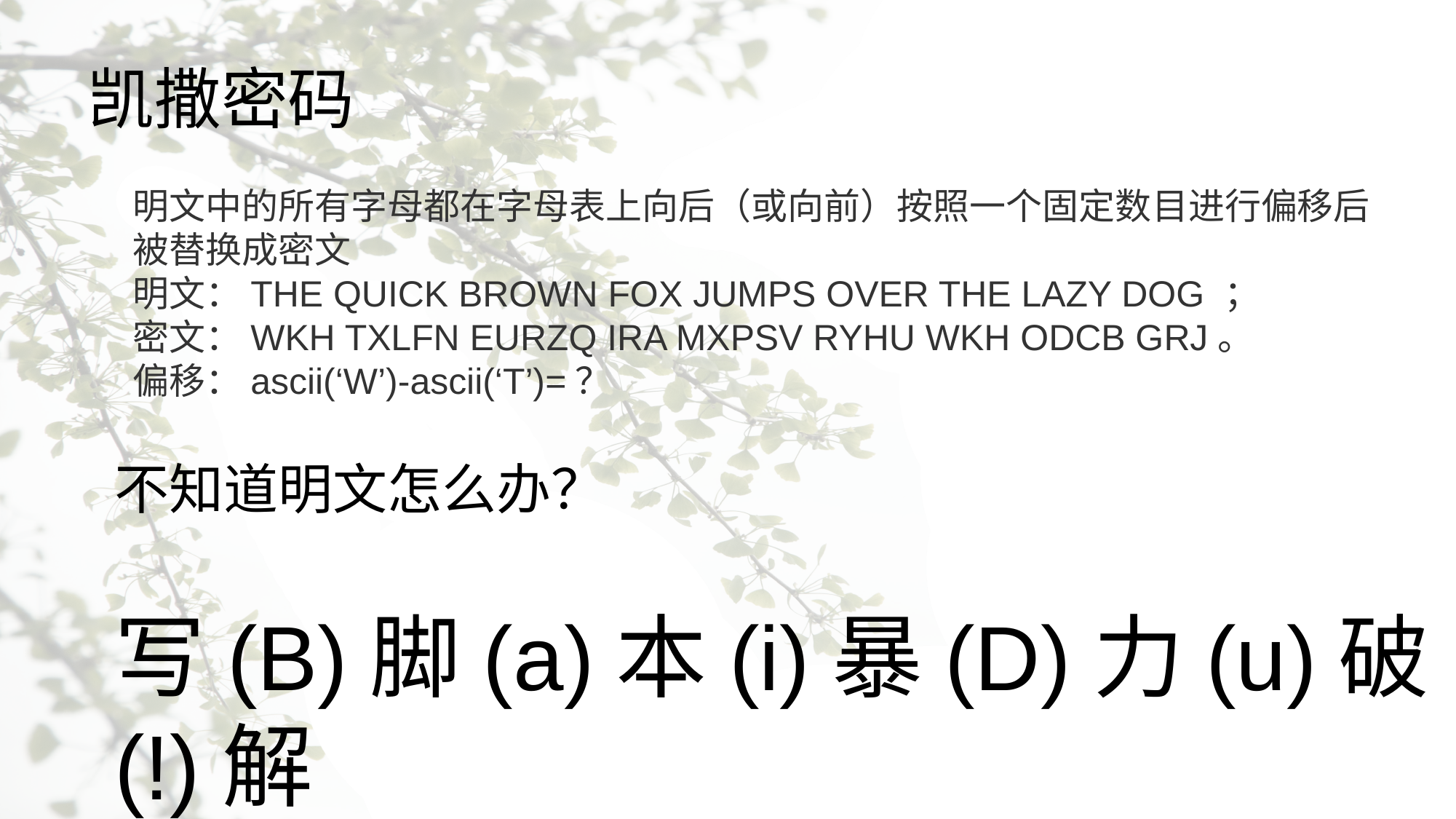

凯撒密码
明文中的所有字母都在字母表上向后（或向前）按照一个固定数目进行偏移后
被替换成密文
明文：THE QUICK BROWN FOX JUMPS OVER THE LAZY DOG ；
密文：WKH TXLFN EURZQ IRA MXPSV RYHU WKH ODCB GRJ。
偏移：ascii(‘W’)-ascii(‘T’)=？

不知道明文怎么办？
写(B)脚(a)本(i)暴(D)力(u)破(!)解